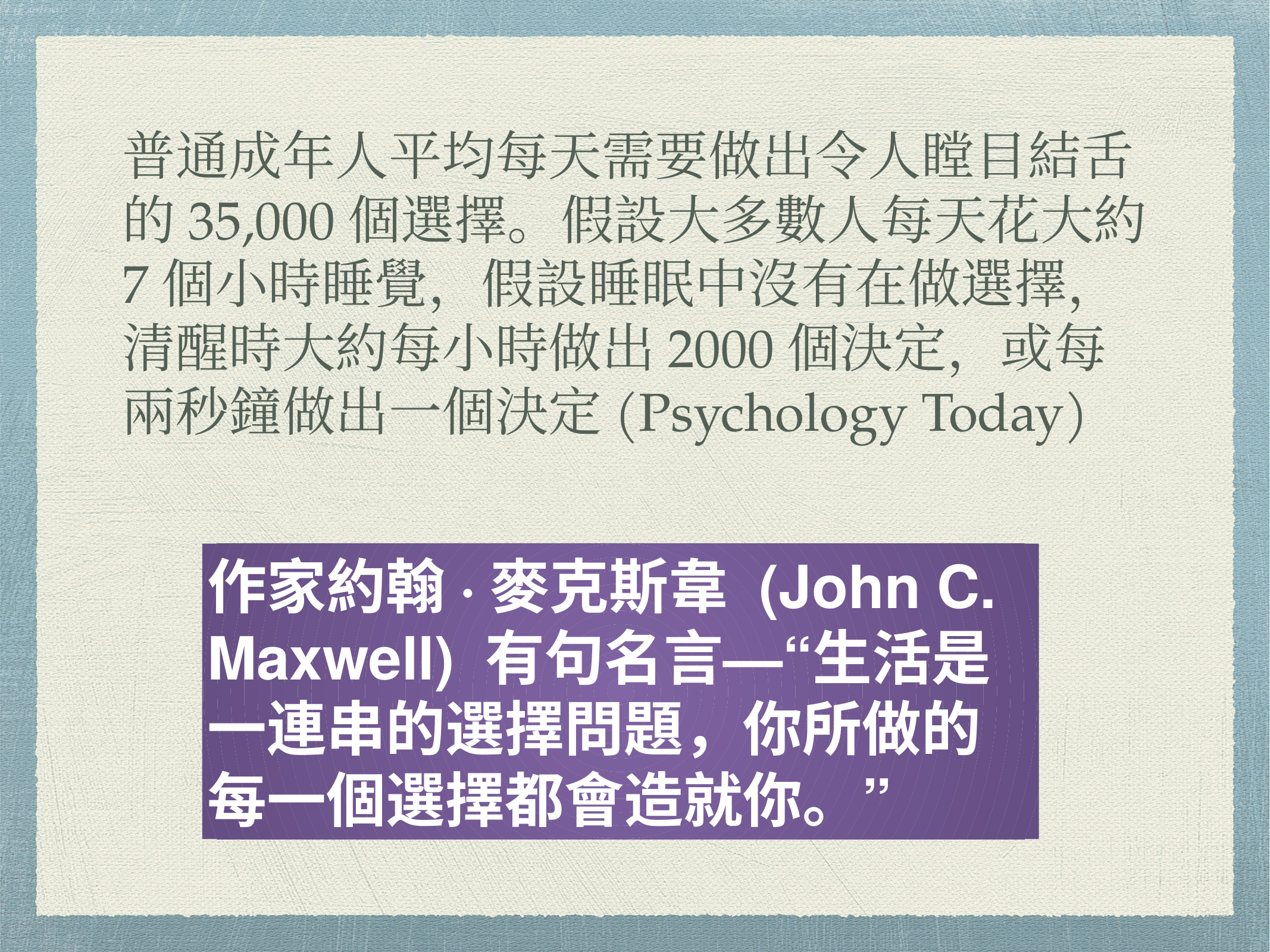

普通成年人平均每天需要做出令人瞠目結舌的35,000個選擇。假設大多數人每天花大約7個小時睡覺，假設睡眠中沒有在做選擇，清醒時大約每小時做出2000個決定，或每兩秒鐘做出一個決定(Psychology Today)
作家約翰·麥克斯韋 (John C. Maxwell) 有句名言—“生活是一連串的選擇問題，你所做的每一個選擇都會造就你。”